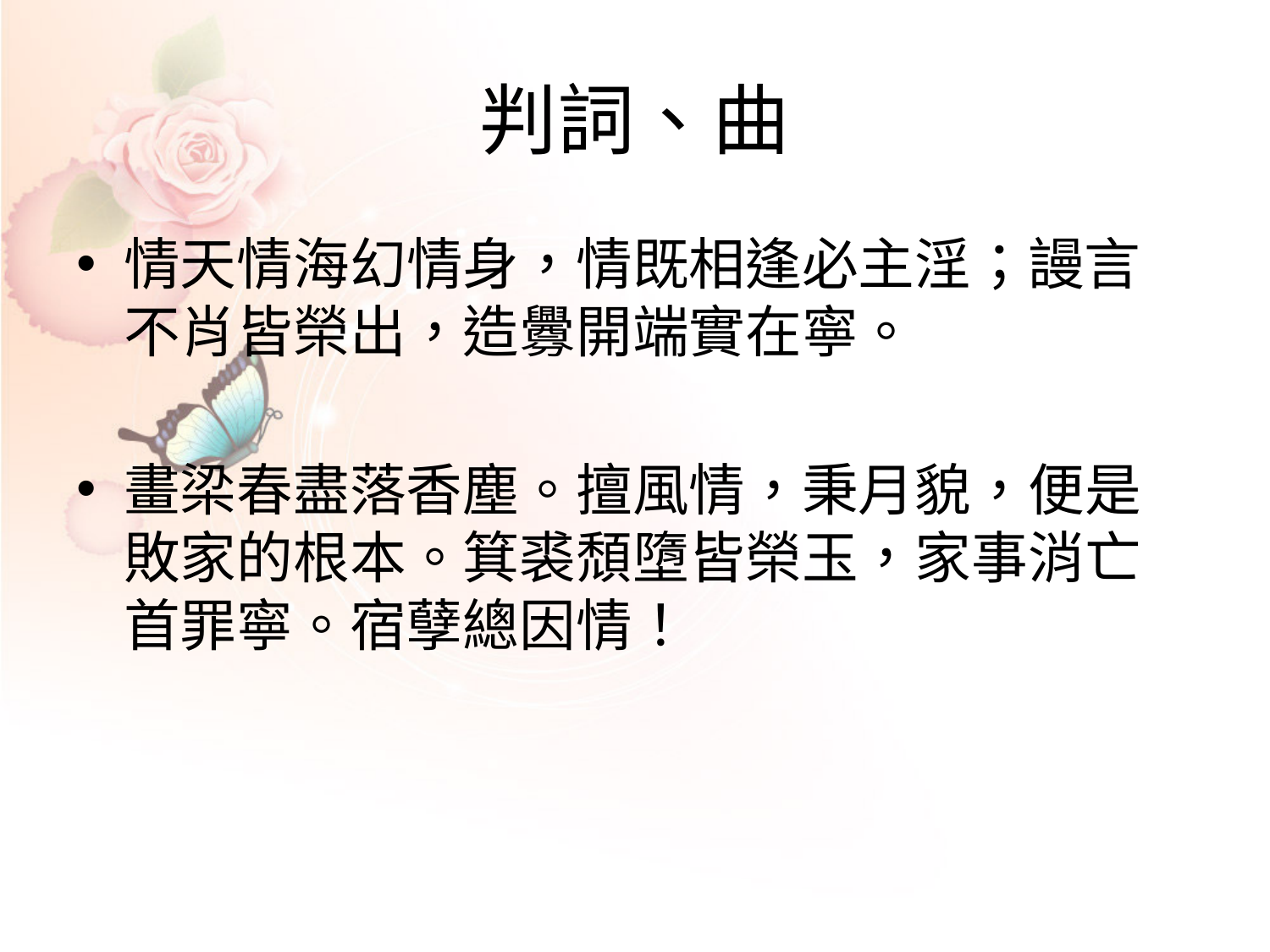

# 判詞、曲
情天情海幻情身，情既相逢必主淫；謾言不肖皆榮出，造釁開端實在寧。

畫梁春盡落香塵。擅風情，秉月貌，便是敗家的根本。箕裘頹墮皆榮玉，家事消亡首罪寧。宿孽總因情！